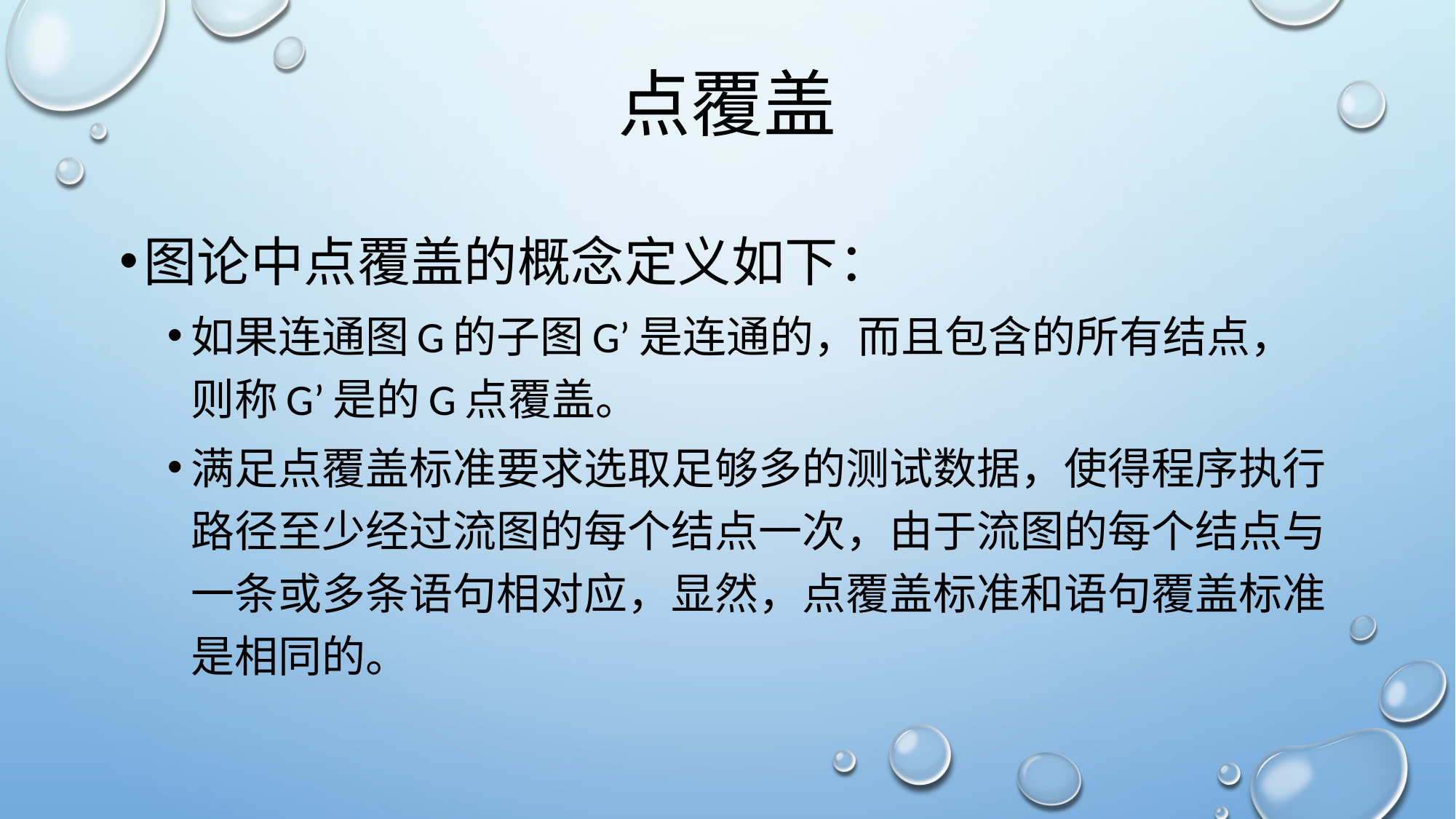

# 点覆盖
图论中点覆盖的概念定义如下：
如果连通图G的子图G’是连通的，而且包含的所有结点，则称G’是的G点覆盖。
满足点覆盖标准要求选取足够多的测试数据，使得程序执行路径至少经过流图的每个结点一次，由于流图的每个结点与一条或多条语句相对应，显然，点覆盖标准和语句覆盖标准是相同的。